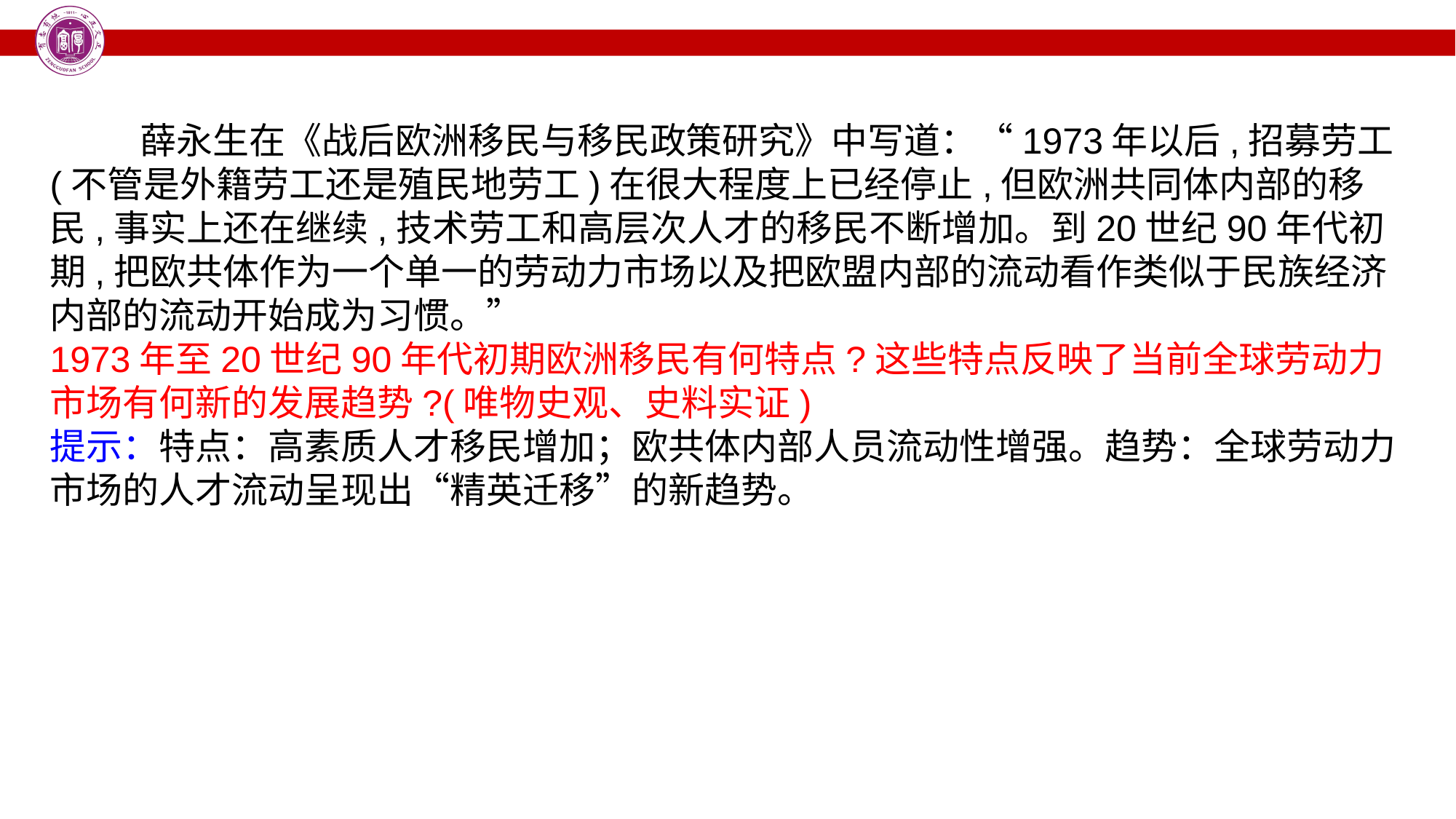

薛永生在《战后欧洲移民与移民政策研究》中写道：“1973年以后,招募劳工(不管是外籍劳工还是殖民地劳工)在很大程度上已经停止,但欧洲共同体内部的移民,事实上还在继续,技术劳工和高层次人才的移民不断增加。到20世纪90年代初期,把欧共体作为一个单一的劳动力市场以及把欧盟内部的流动看作类似于民族经济内部的流动开始成为习惯。”
1973年至20世纪90年代初期欧洲移民有何特点?这些特点反映了当前全球劳动力市场有何新的发展趋势?(唯物史观、史料实证)
提示：特点：高素质人才移民增加；欧共体内部人员流动性增强。趋势：全球劳动力市场的人才流动呈现出“精英迁移”的新趋势。